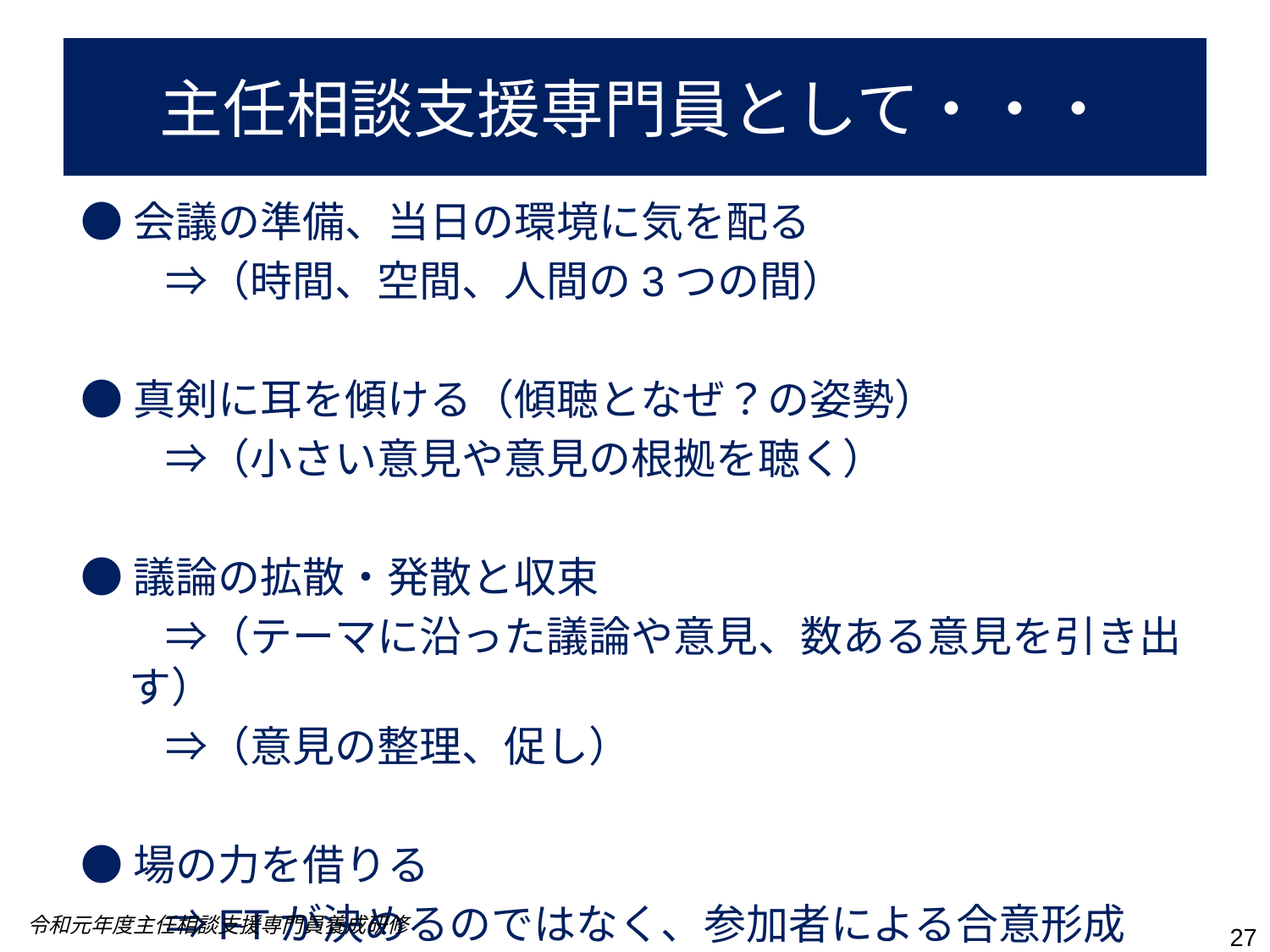

主任相談支援専門員として・・・
●会議の準備、当日の環境に気を配る
　　⇒（時間、空間、人間の3つの間）

●真剣に耳を傾ける（傾聴となぜ？の姿勢）
　　⇒（小さい意見や意見の根拠を聴く）

●議論の拡散・発散と収束
　　⇒（テーマに沿った議論や意見、数ある意見を引き出す）
　　⇒（意見の整理、促し）

●場の力を借りる
　　⇒FTが決めるのではなく、参加者による合意形成
令和元年度主任相談支援専門員養成研修
27